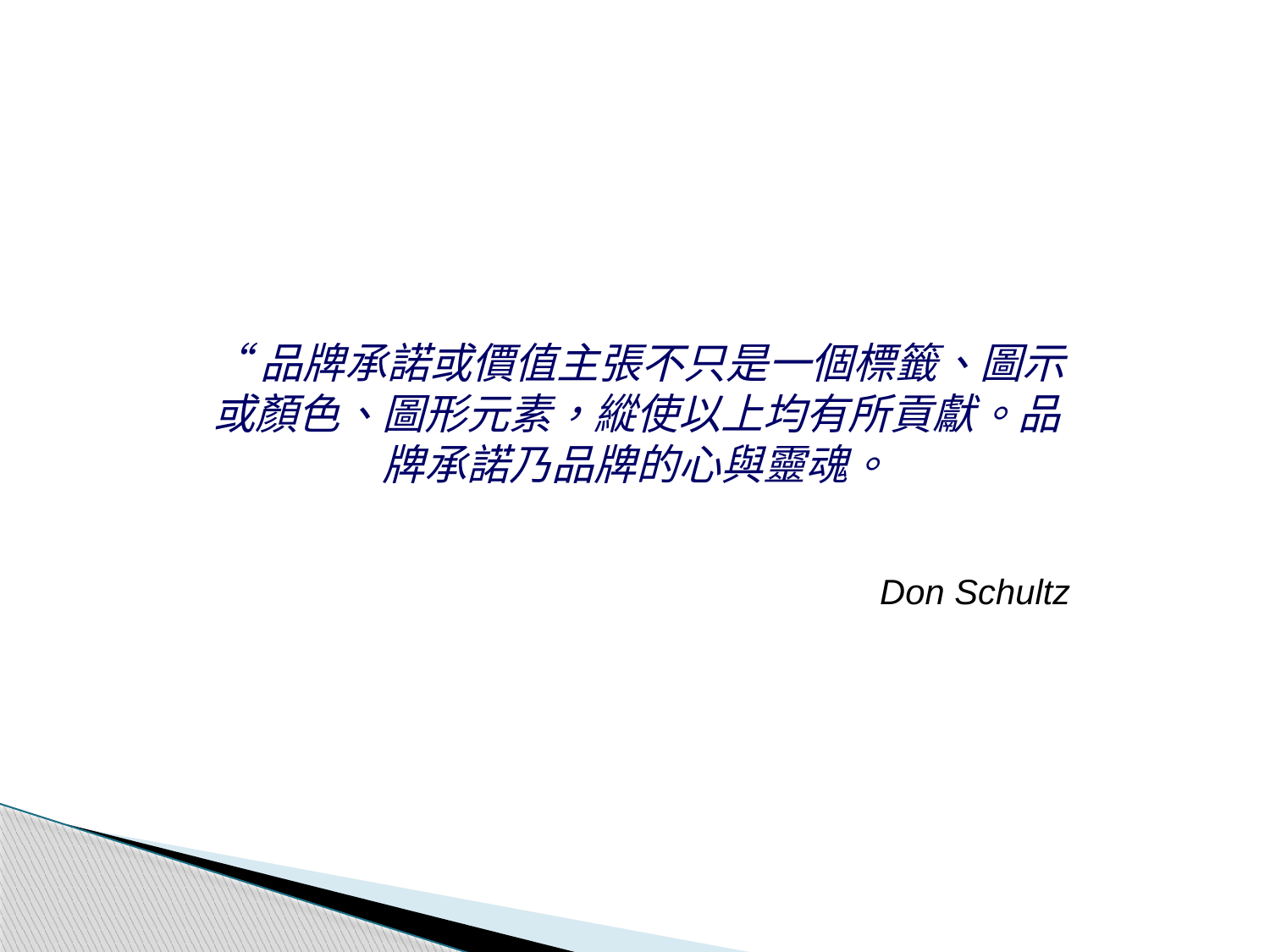

# 提供品牌經驗 (2)
“品牌承諾或價值主張不只是一個標籤、圖示或顏色、圖形元素，縱使以上均有所貢獻。品牌承諾乃品牌的心與靈魂。

							Don Schultz